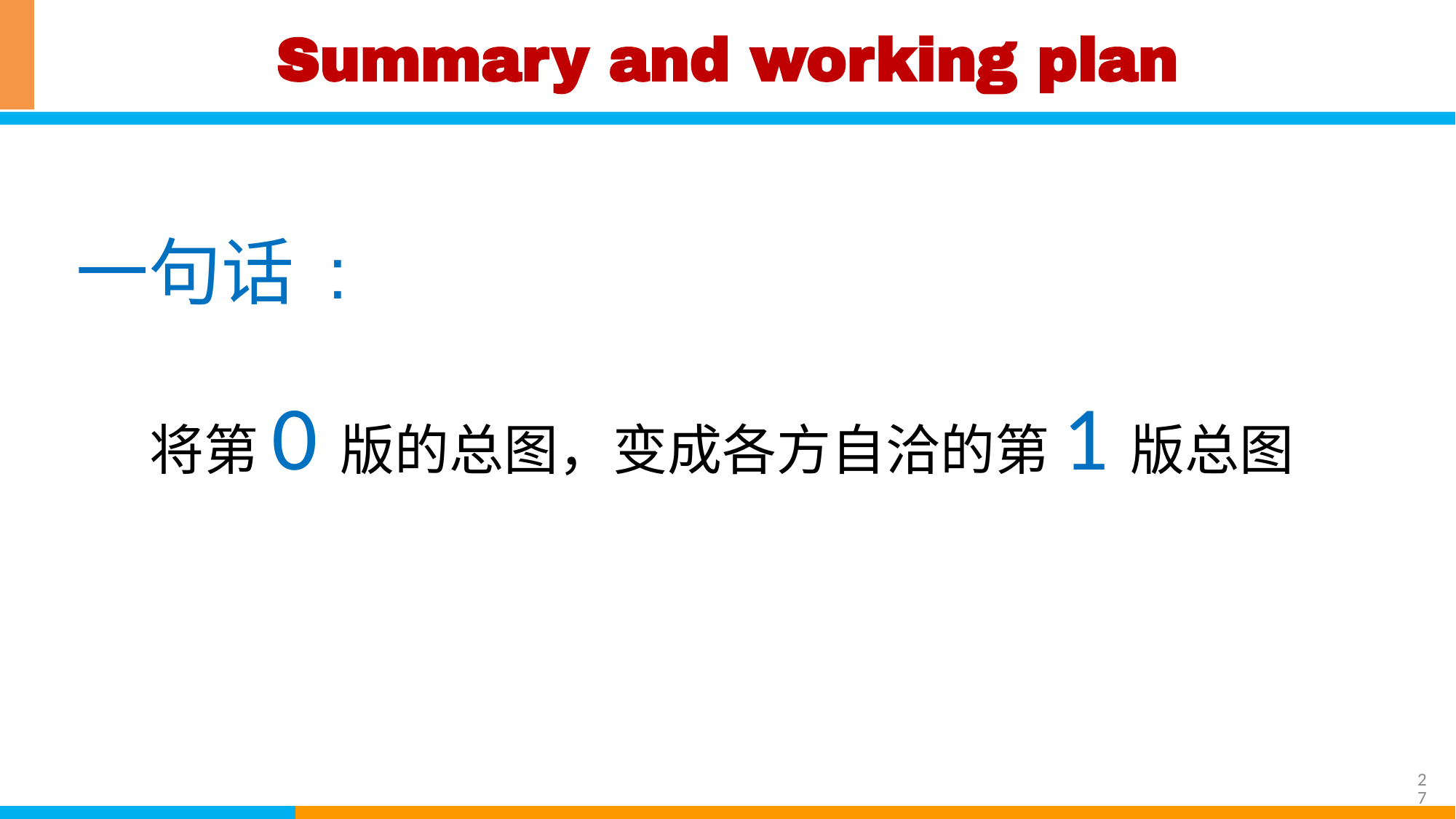

# Summary and working plan
一句话 :

     将第0版的总图，变成各方自洽的第1版总图
27